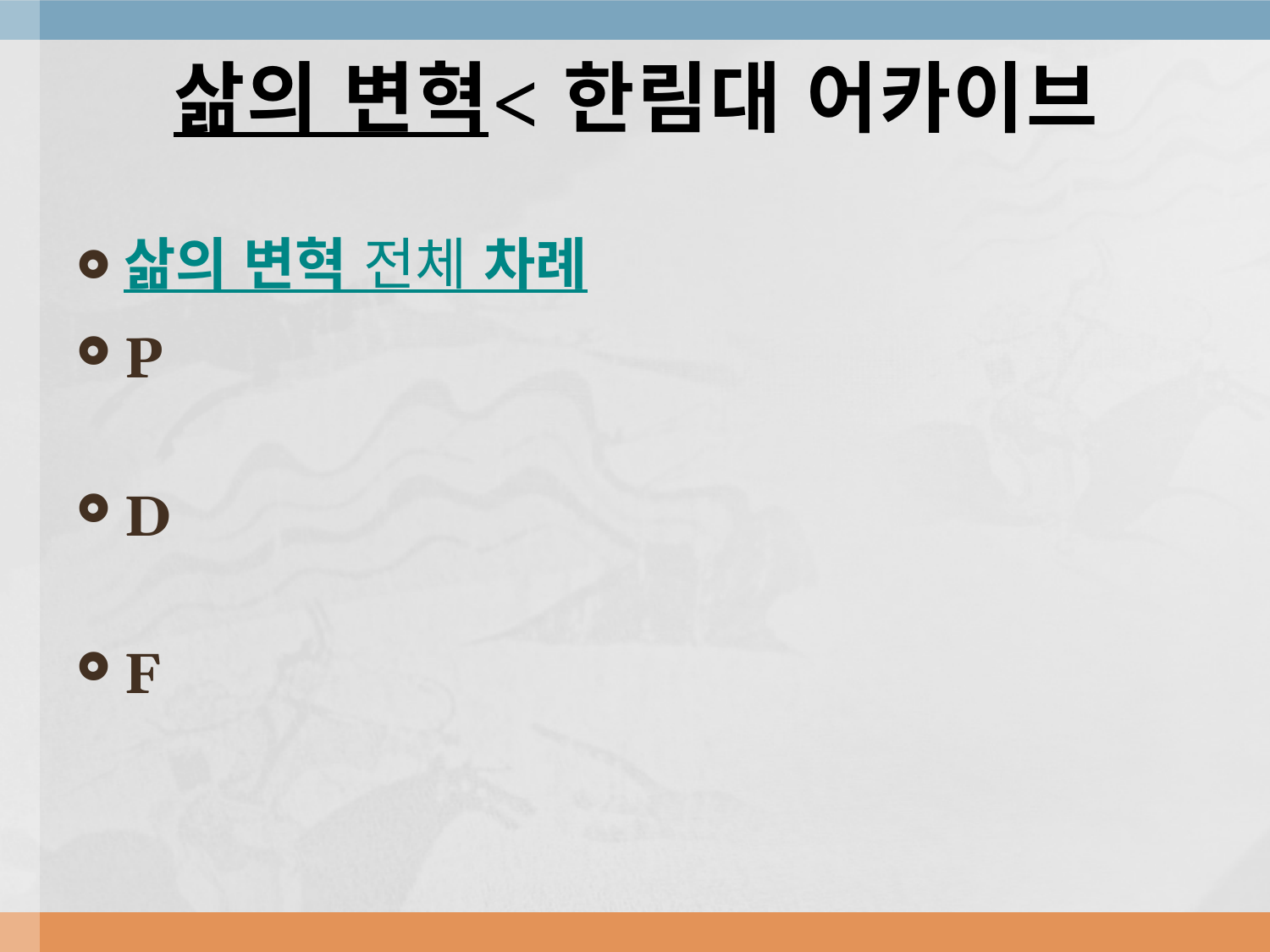

# 삶의 변혁<한림대 어카이브
삶의 변혁 전체 차례
P

D

F